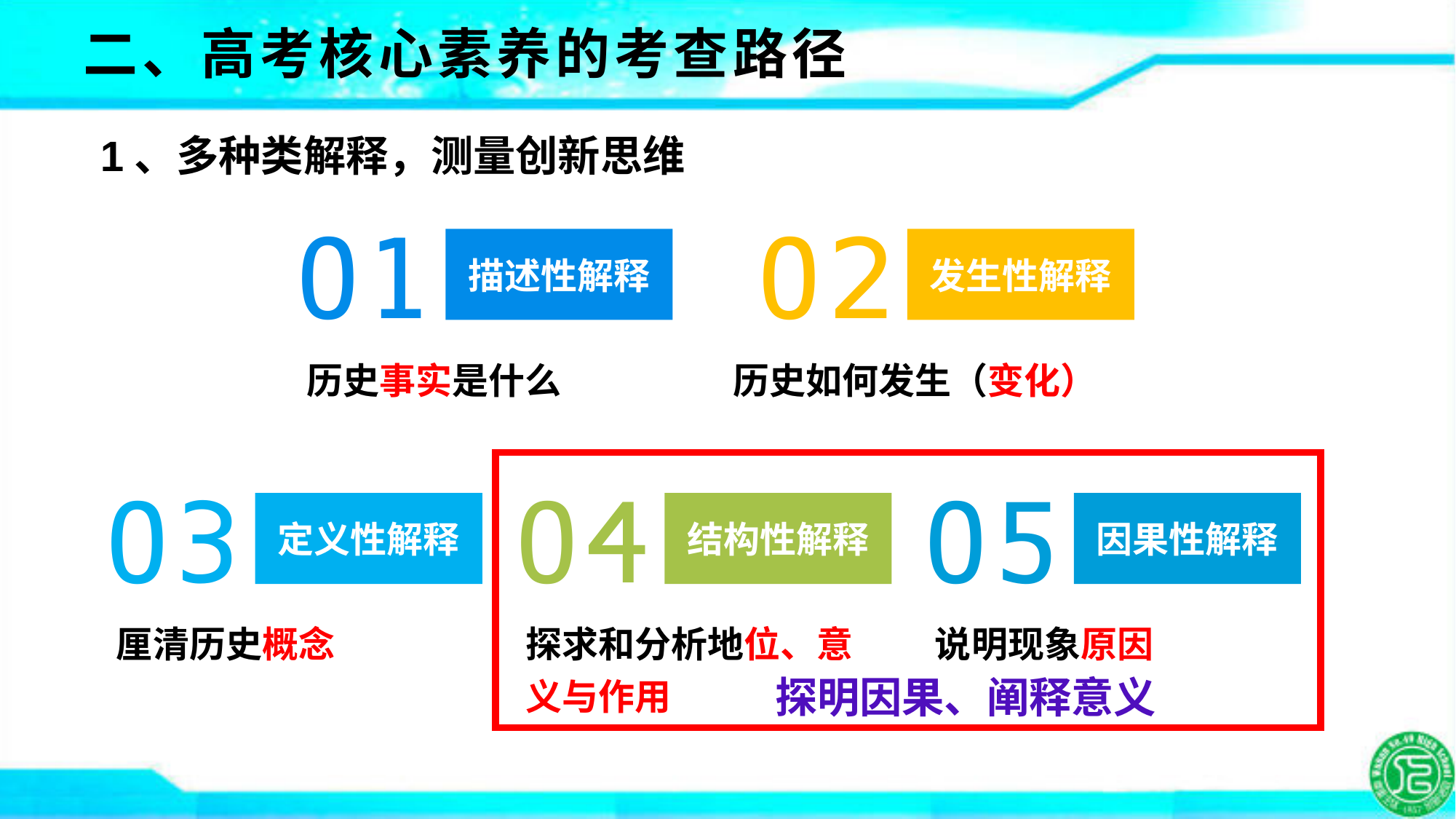

二、高考核心素养的考查路径
1、多种类解释，测量创新思维
01
描述性解释
历史事实是什么
02
发生性解释
历史如何发生（变化）

探明因果、阐释意义
03
定义性解释
厘清历史概念
04
结构性解释
探求和分析地位、意义与作用
05
因果性解释
说明现象原因